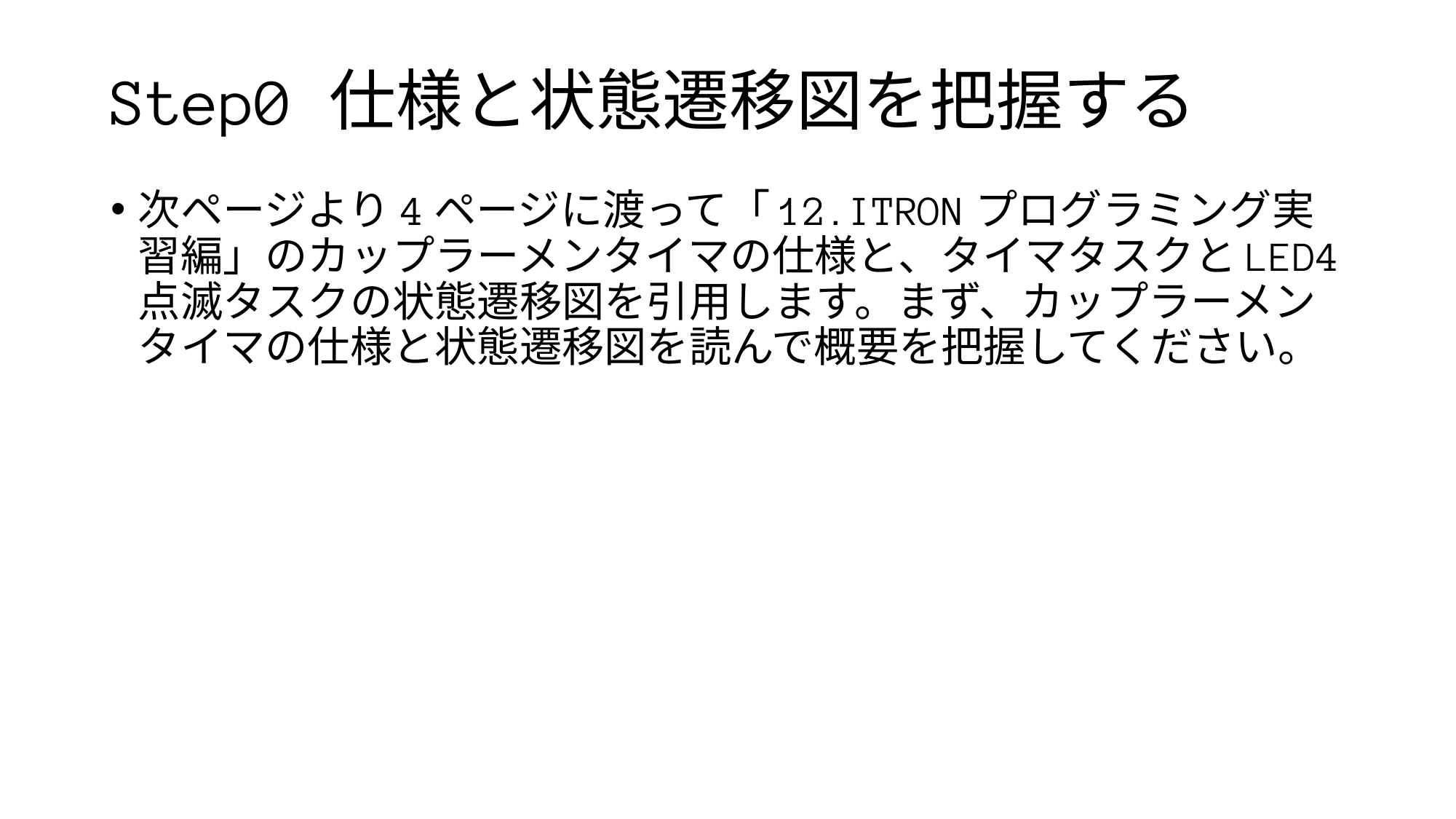

# Step0	仕様と状態遷移図を把握する
次ページより4ページに渡って「12.ITRONプログラミング実習編」のカップラーメンタイマの仕様と、タイマタスクとLED4点滅タスクの状態遷移図を引用します。まず、カップラーメンタイマの仕様と状態遷移図を読んで概要を把握してください。